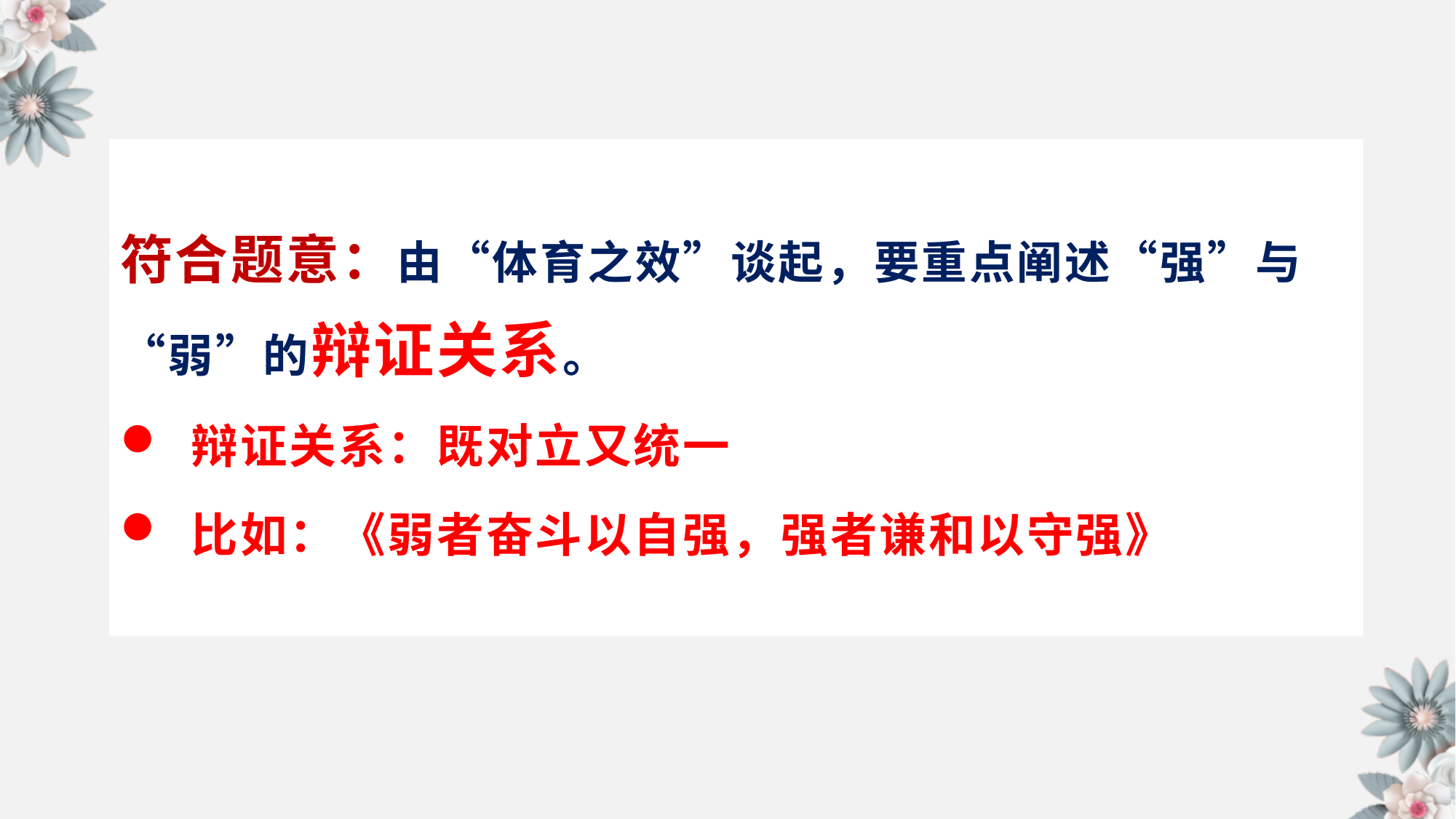

符合题意：由“体育之效”谈起，要重点阐述“强”与“弱”的辩证关系。
 辩证关系：既对立又统一
 比如：《弱者奋斗以自强，强者谦和以守强》